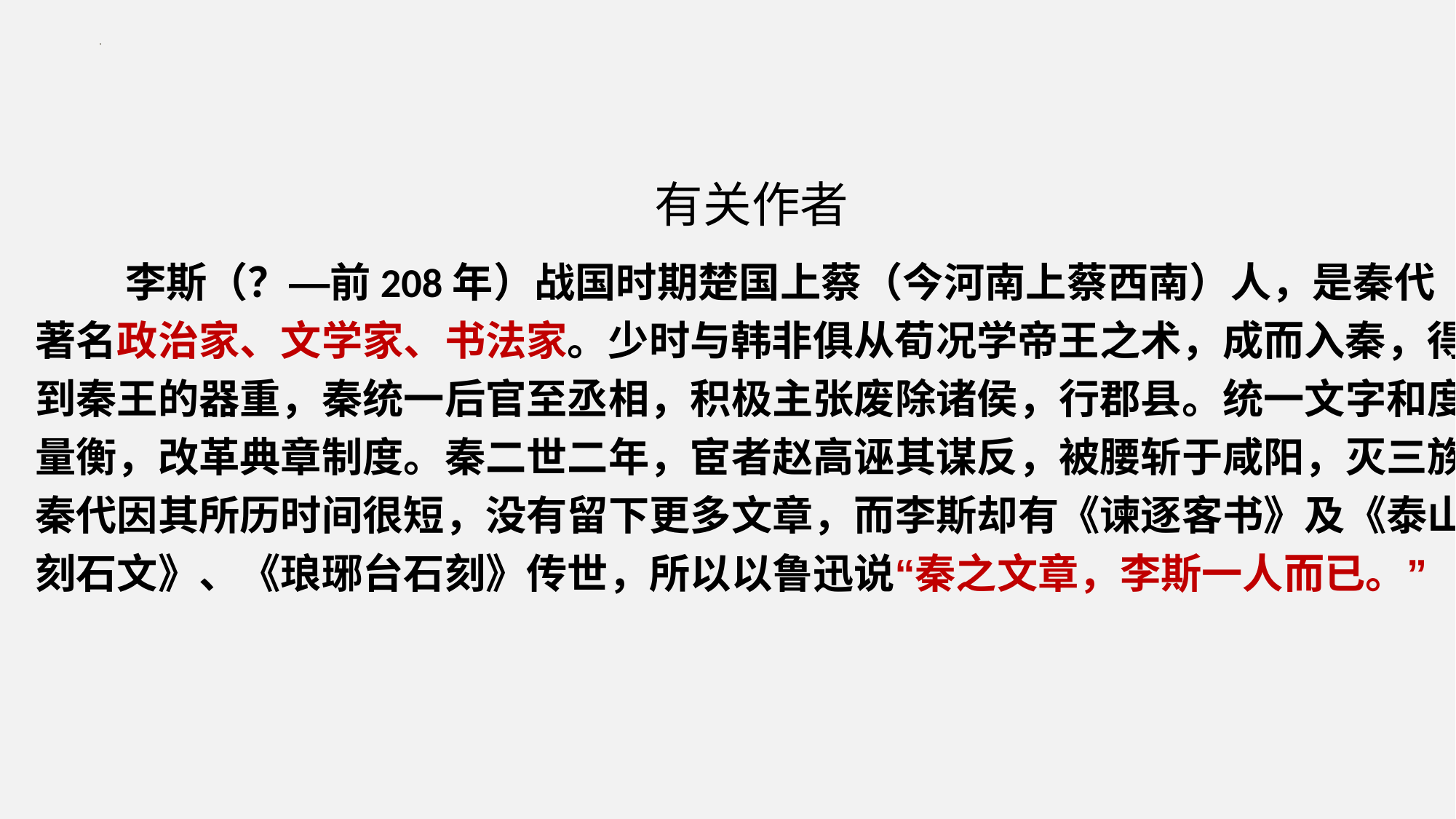

有关作者
       李斯（？—前208年）战国时期楚国上蔡（今河南上蔡西南）人，是秦代著名政治家、文学家、书法家。少时与韩非俱从荀况学帝王之术，成而入秦，得到秦王的器重，秦统一后官至丞相，积极主张废除诸侯，行郡县。统一文字和度量衡，改革典章制度。秦二世二年，宦者赵高诬其谋反，被腰斩于咸阳，灭三族。秦代因其所历时间很短，没有留下更多文章，而李斯却有《谏逐客书》及《泰山刻石文》、《琅琊台石刻》传世，所以以鲁迅说“秦之文章，李斯一人而已。”